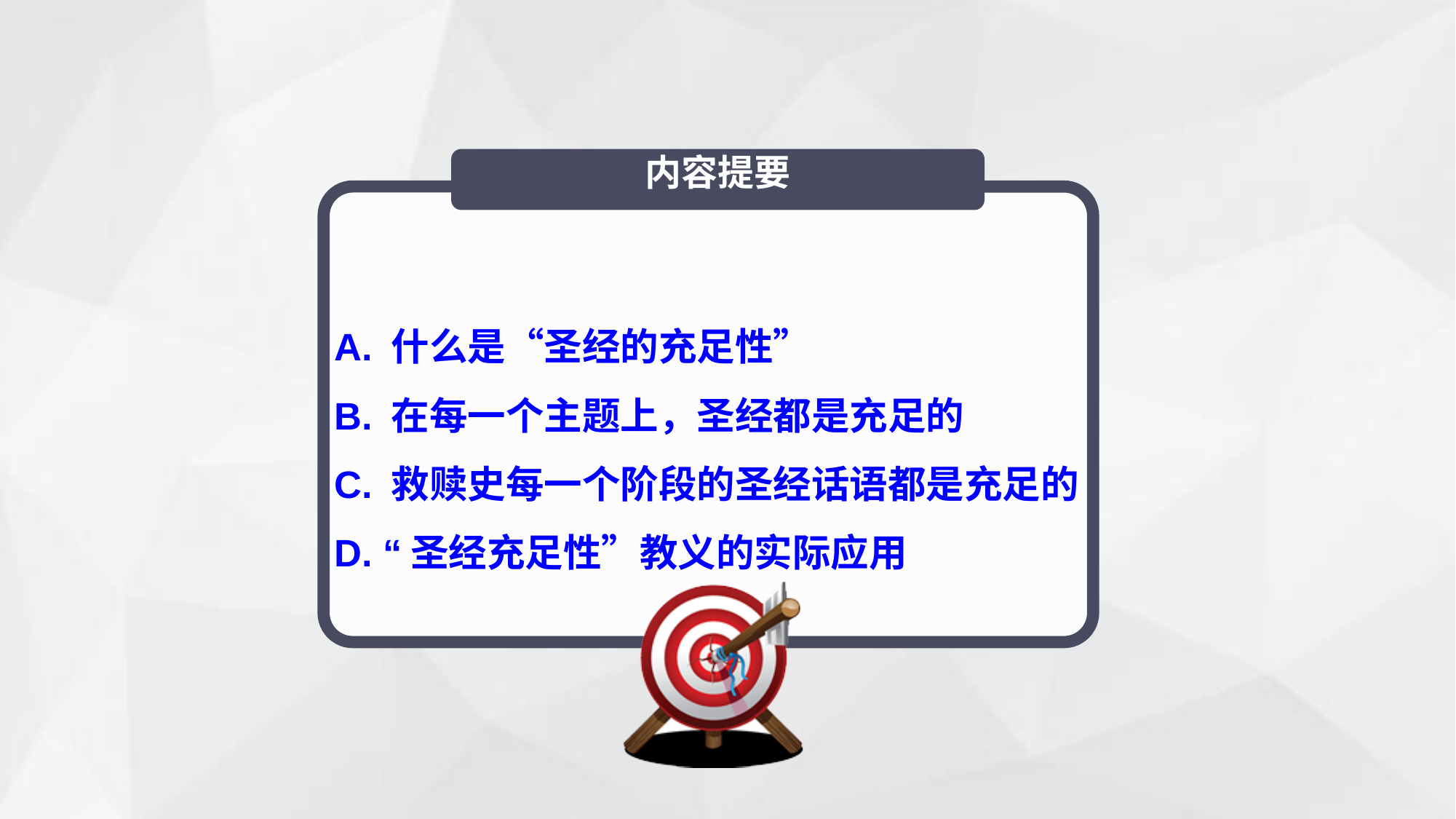

# 内容提要

A. 什么是“圣经的充足性”
B. 在每一个主题上，圣经都是充足的
C. 救赎史每一个阶段的圣经话语都是充足的
D. “圣经充足性”教义的实际应用

3